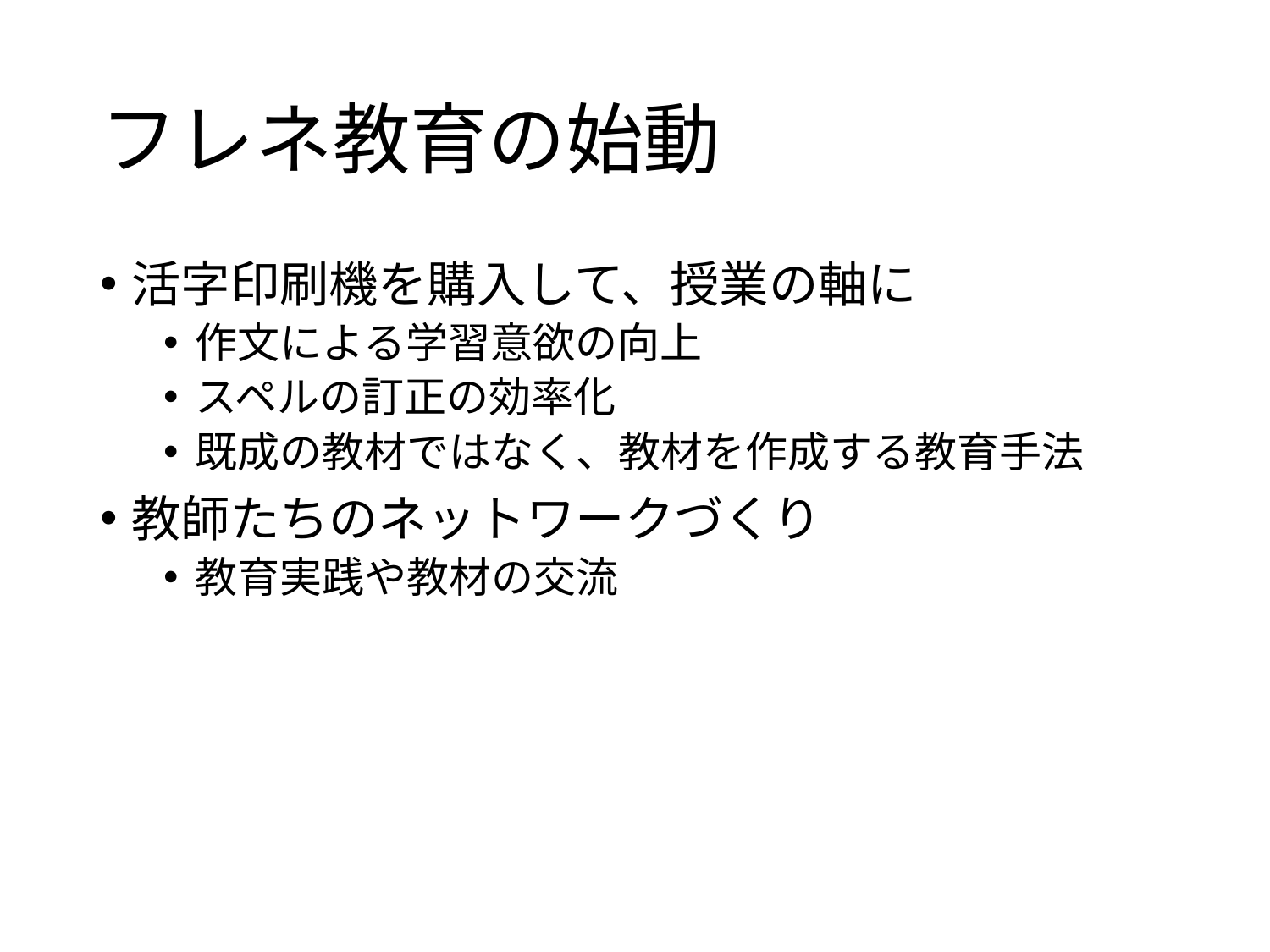

# フレネ教育の始動
活字印刷機を購入して、授業の軸に
作文による学習意欲の向上
スペルの訂正の効率化
既成の教材ではなく、教材を作成する教育手法
教師たちのネットワークづくり
教育実践や教材の交流